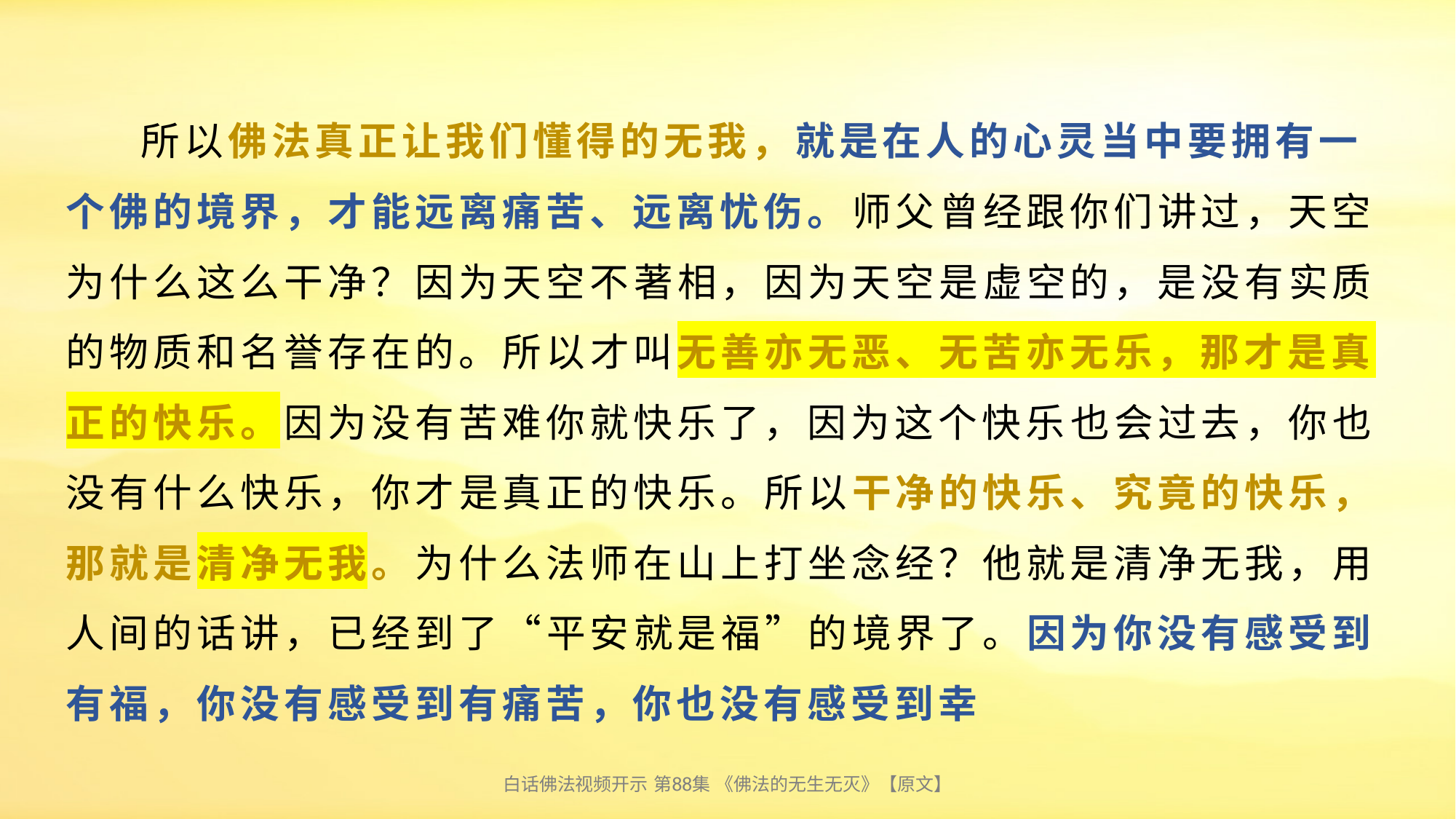

# 所以佛法真正让我们懂得的无我，就是在人的心灵当中要拥有一个佛的境界，才能远离痛苦、远离忧伤。师父曾经跟你们讲过，天空为什么这么干净？因为天空不著相，因为天空是虚空的，是没有实质的物质和名誉存在的。所以才叫无善亦无恶、无苦亦无乐，那才是真正的快乐。因为没有苦难你就快乐了，因为这个快乐也会过去，你也没有什么快乐，你才是真正的快乐。所以干净的快乐、究竟的快乐，那就是清净无我。为什么法师在山上打坐念经？他就是清净无我，用人间的话讲，已经到了“平安就是福”的境界了。因为你没有感受到有福，你没有感受到有痛苦，你也没有感受到幸
白话佛法视频开示 第88集 《佛法的无生无灭》【原文】